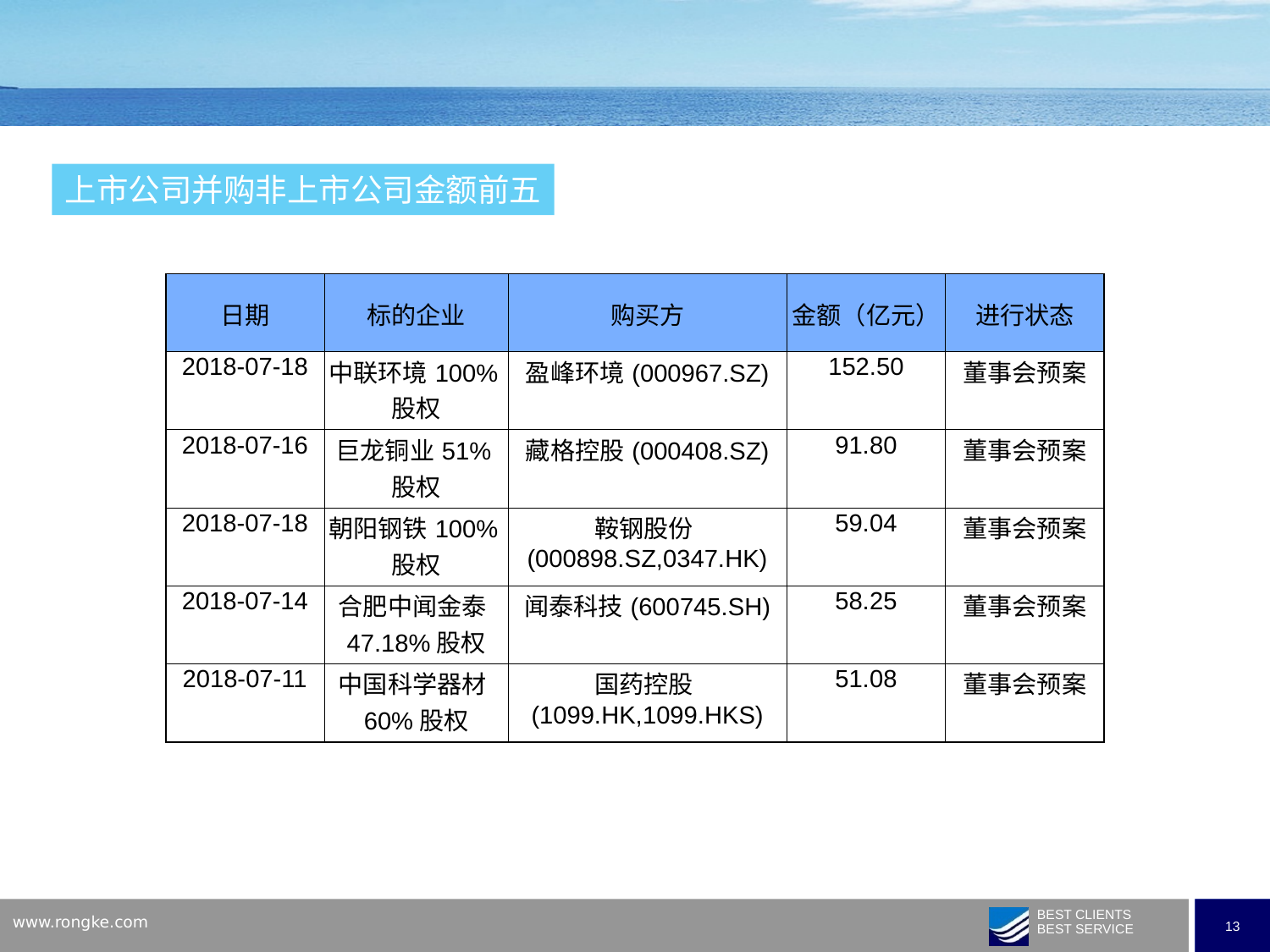

上市公司并购非上市公司金额前五
| 日期 | 标的企业 | 购买方 | 金额（亿元） | 进行状态 |
| --- | --- | --- | --- | --- |
| 2018-07-18 | 中联环境100%股权 | 盈峰环境(000967.SZ) | 152.50 | 董事会预案 |
| 2018-07-16 | 巨龙铜业51%股权 | 藏格控股(000408.SZ) | 91.80 | 董事会预案 |
| 2018-07-18 | 朝阳钢铁100%股权 | 鞍钢股份(000898.SZ,0347.HK) | 59.04 | 董事会预案 |
| 2018-07-14 | 合肥中闻金泰47.18%股权 | 闻泰科技(600745.SH) | 58.25 | 董事会预案 |
| 2018-07-11 | 中国科学器材60%股权 | 国药控股(1099.HK,1099.HKS) | 51.08 | 董事会预案 |